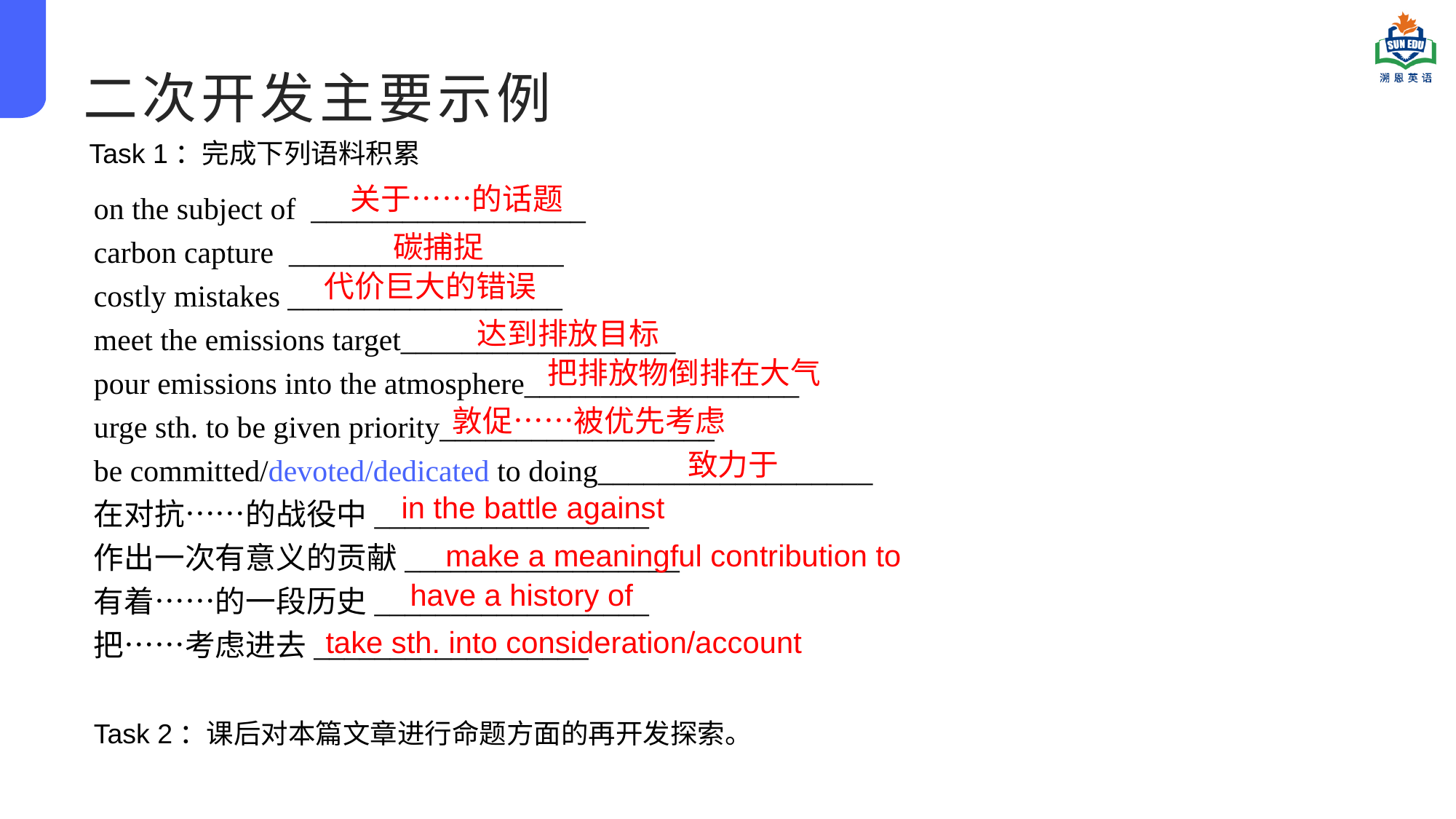

二次开发主要示例
Task 1：完成下列语料积累
关于……的话题
on the subject of  __________________
carbon capture  __________________
costly mistakes __________________
meet the emissions target__________________
pour emissions into the atmosphere__________________
urge sth. to be given priority__________________
be committed/devoted/dedicated to doing__________________
在对抗……的战役中__________________
作出一次有意义的贡献__________________
有着……的一段历史__________________
把……考虑进去__________________

碳捕捉
代价巨大的错误
达到排放目标
把排放物倒排在大气
敦促……被优先考虑
致力于
in the battle against
make a meaningful contribution to
have a history of
take sth. into consideration/account
Task 2：课后对本篇文章进行命题方面的再开发探索。